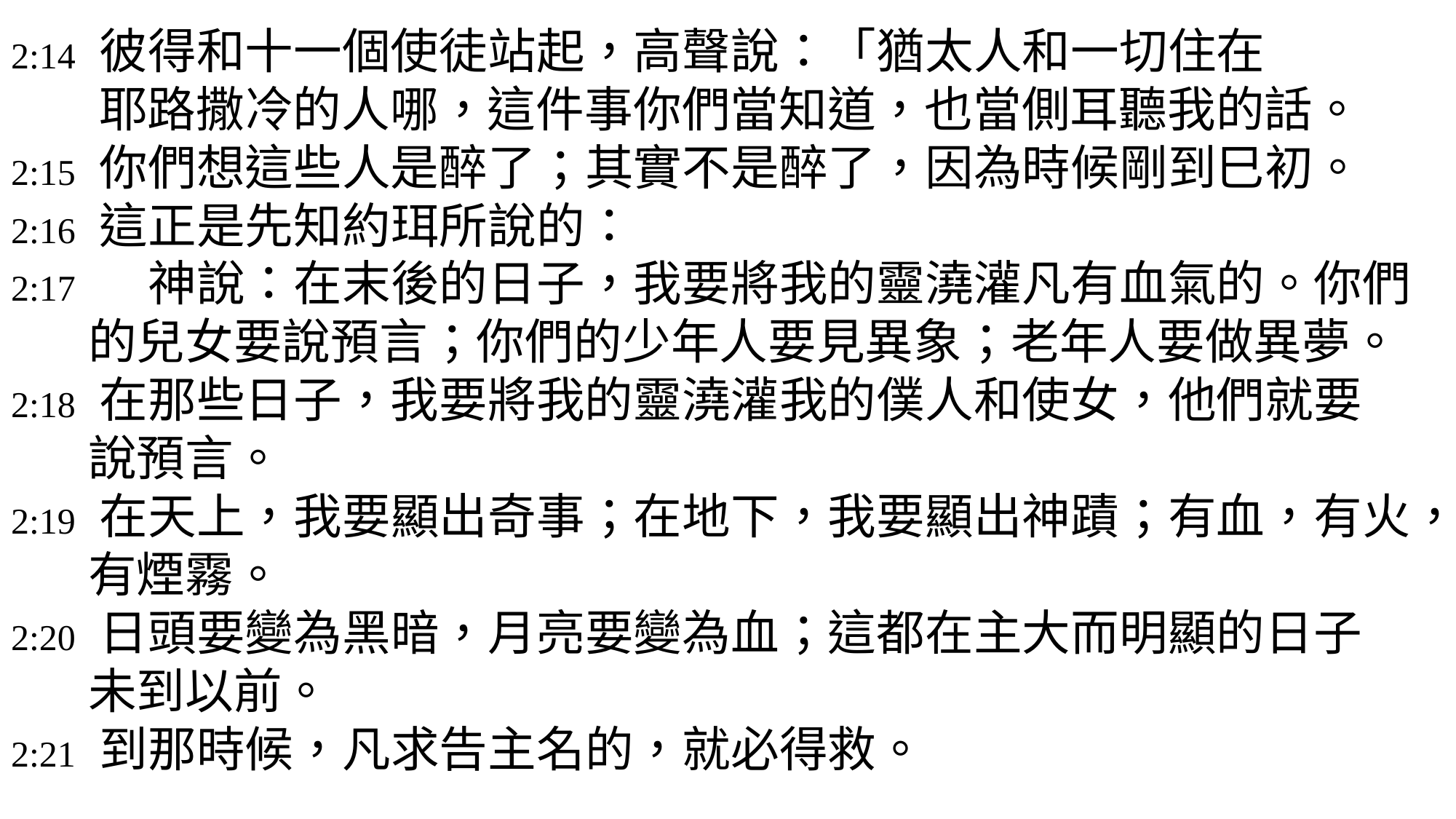

2:14 彼得和十一個使徒站起，高聲說：「猶太人和一切住在
       耶路撒冷的人哪，這件事你們當知道，也當側耳聽我的話。
2:15 你們想這些人是醉了；其實不是醉了，因為時候剛到巳初。
2:16 這正是先知約珥所說的：
2:17 　神說：在末後的日子，我要將我的靈澆灌凡有血氣的。你們
      的兒女要說預言；你們的少年人要見異象；老年人要做異夢。
2:18 在那些日子，我要將我的靈澆灌我的僕人和使女，他們就要
      說預言。
2:19 在天上，我要顯出奇事；在地下，我要顯出神蹟；有血，有火，
      有煙霧。
2:20 日頭要變為黑暗，月亮要變為血；這都在主大而明顯的日子
      未到以前。
2:21 到那時候，凡求告主名的，就必得救。